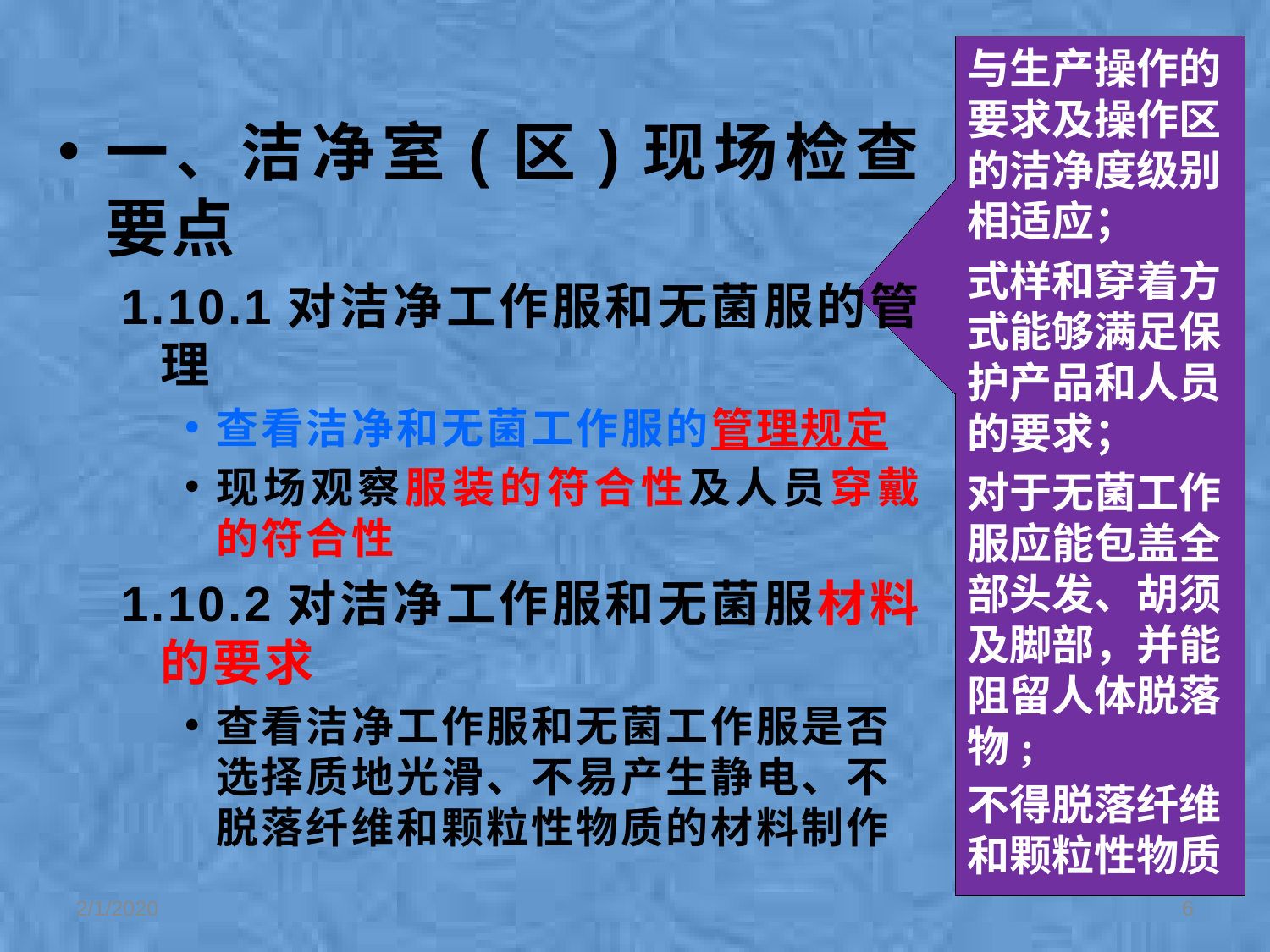

与生产操作的要求及操作区的洁净度级别相适应；
式样和穿着方式能够满足保护产品和人员的要求；
对于无菌工作服应能包盖全部头发、胡须及脚部，并能阻留人体脱落物;
不得脱落纤维和颗粒性物质
一、洁净室(区)现场检查要点
1.10.1对洁净工作服和无菌服的管理
查看洁净和无菌工作服的管理规定
现场观察服装的符合性及人员穿戴的符合性
1.10.2对洁净工作服和无菌服材料的要求
查看洁净工作服和无菌工作服是否选择质地光滑、不易产生静电、不脱落纤维和颗粒性物质的材料制作
2/1/2020
6